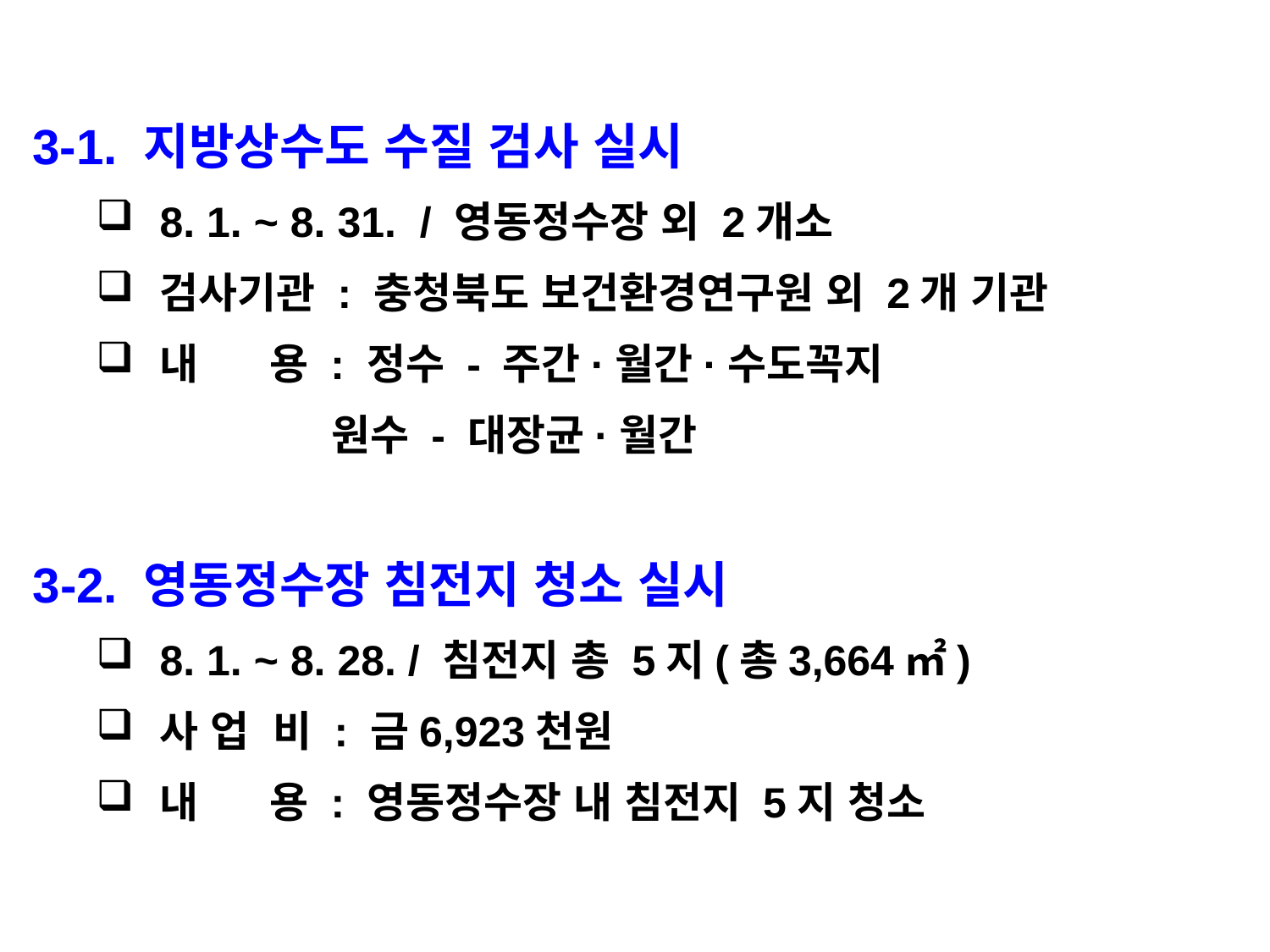

3-1. 지방상수도 수질 검사 실시
8. 1. ~ 8. 31.  / 영동정수장 외 2개소
검사기관 : 충청북도 보건환경연구원 외 2개 기관
내      용 : 정수 - 주간·월간·수도꼭지
                   원수 - 대장균·월간
3-2. 영동정수장 침전지 청소 실시
8. 1. ~ 8. 28. / 침전지 총 5지(총3,664㎡)
사 업  비 : 금6,923천원
내      용 : 영동정수장 내 침전지 5지 청소